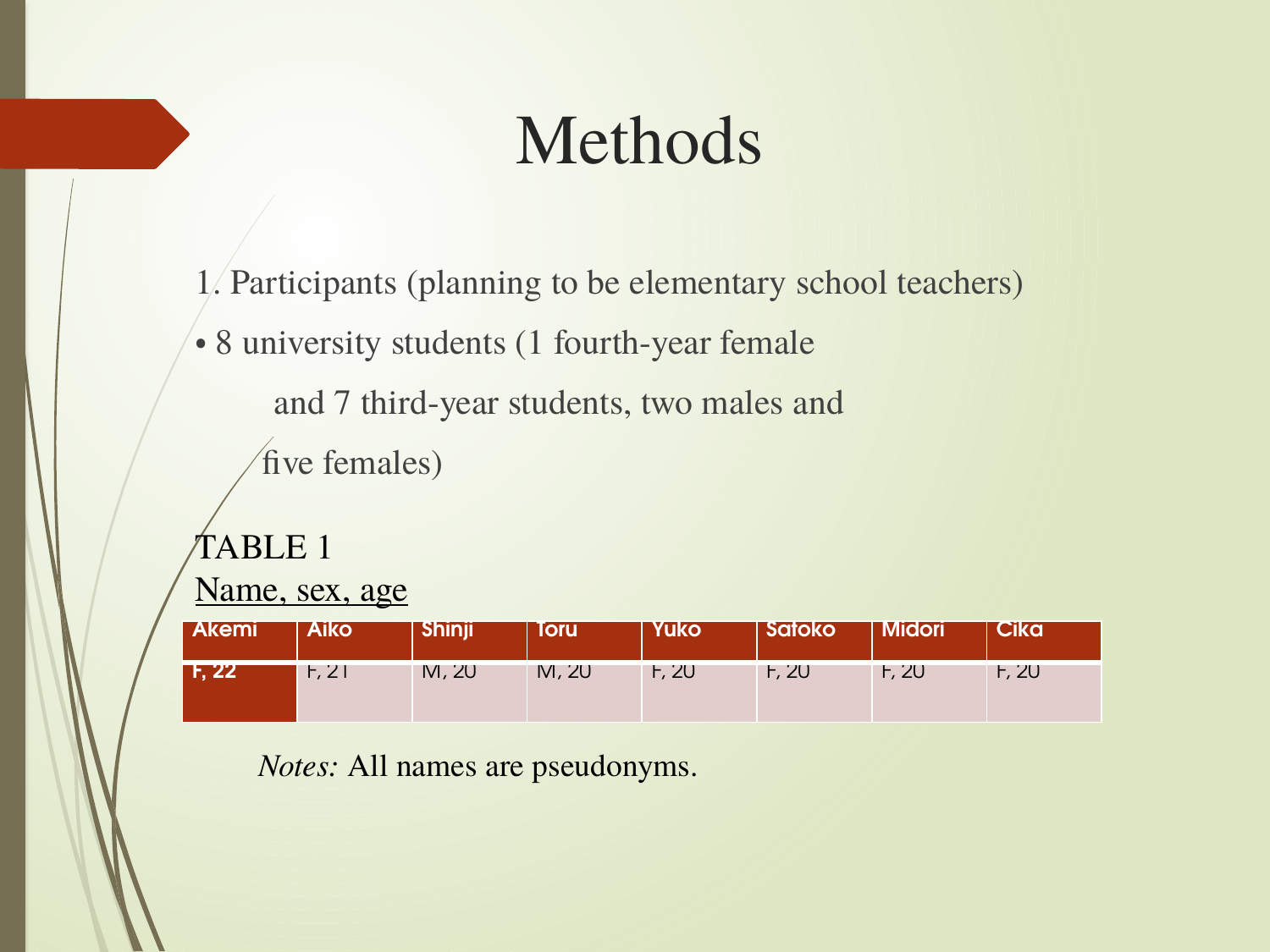

# Methods
1. Participants (planning to be elementary school teachers)
・8 university students (1 fourth-year female
　　and 7 third-year students, two males and
　   five females)

TABLE 1
Name, sex, age

| Akemi | Aiko | Shinji | Toru | Yuko | Satoko | Midori | Cika |
| --- | --- | --- | --- | --- | --- | --- | --- |
| F, 22 | F, 21 | M, 20 | M, 20 | F, 20 | F, 20 | F, 20 | F, 20 |
Notes: All names are pseudonyms.